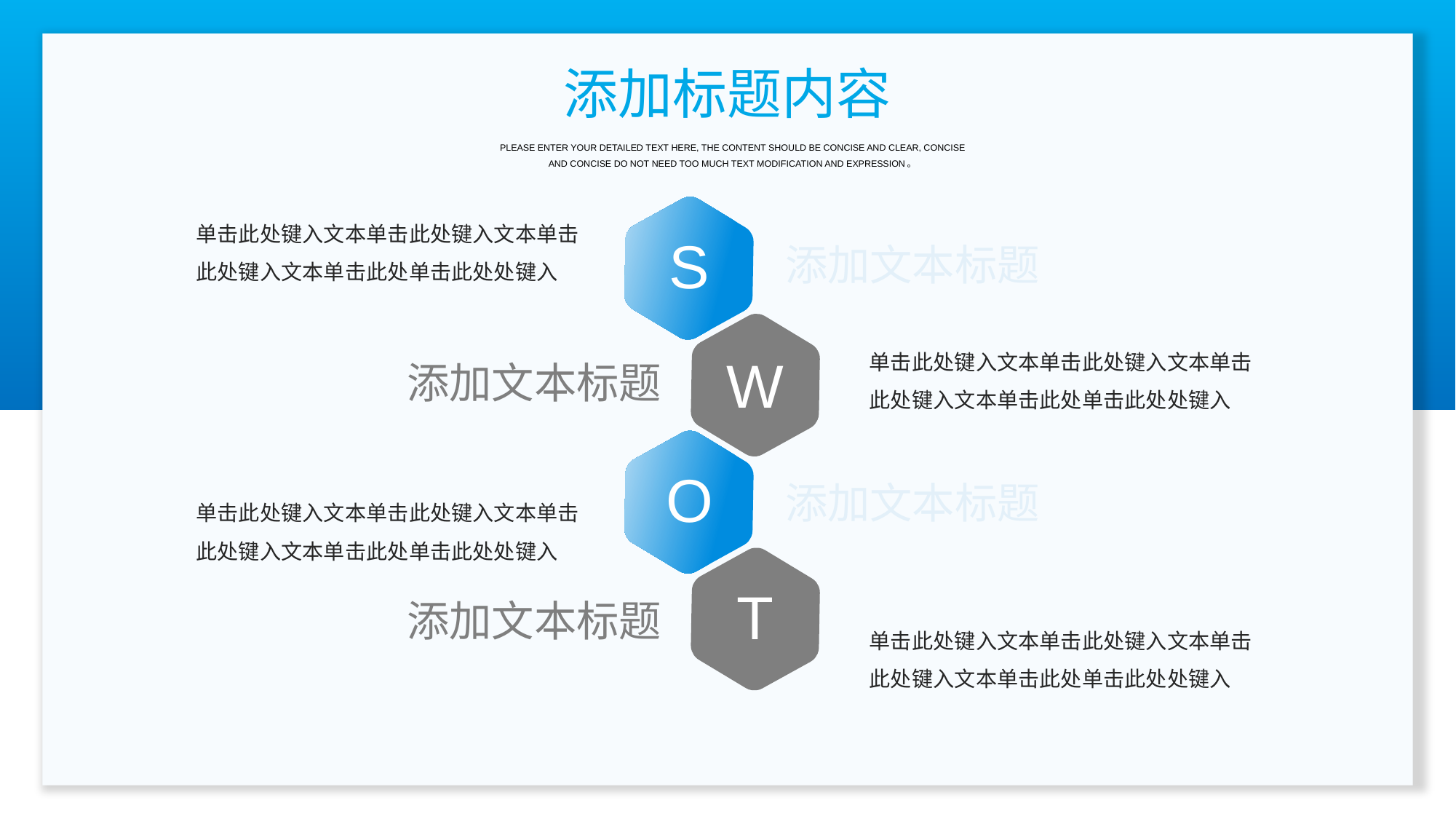

添加标题内容
PLEASE ENTER YOUR DETAILED TEXT HERE, THE CONTENT SHOULD BE CONCISE AND CLEAR, CONCISE AND CONCISE DO NOT NEED TOO MUCH TEXT MODIFICATION AND EXPRESSION。
单击此处键入文本单击此处键入文本单击此处键入文本单击此处单击此处处键入

S
添加文本标题

单击此处键入文本单击此处键入文本单击此处键入文本单击此处单击此处处键入
W
添加文本标题

O
添加文本标题
单击此处键入文本单击此处键入文本单击此处键入文本单击此处单击此处处键入

T
添加文本标题
单击此处键入文本单击此处键入文本单击此处键入文本单击此处单击此处处键入